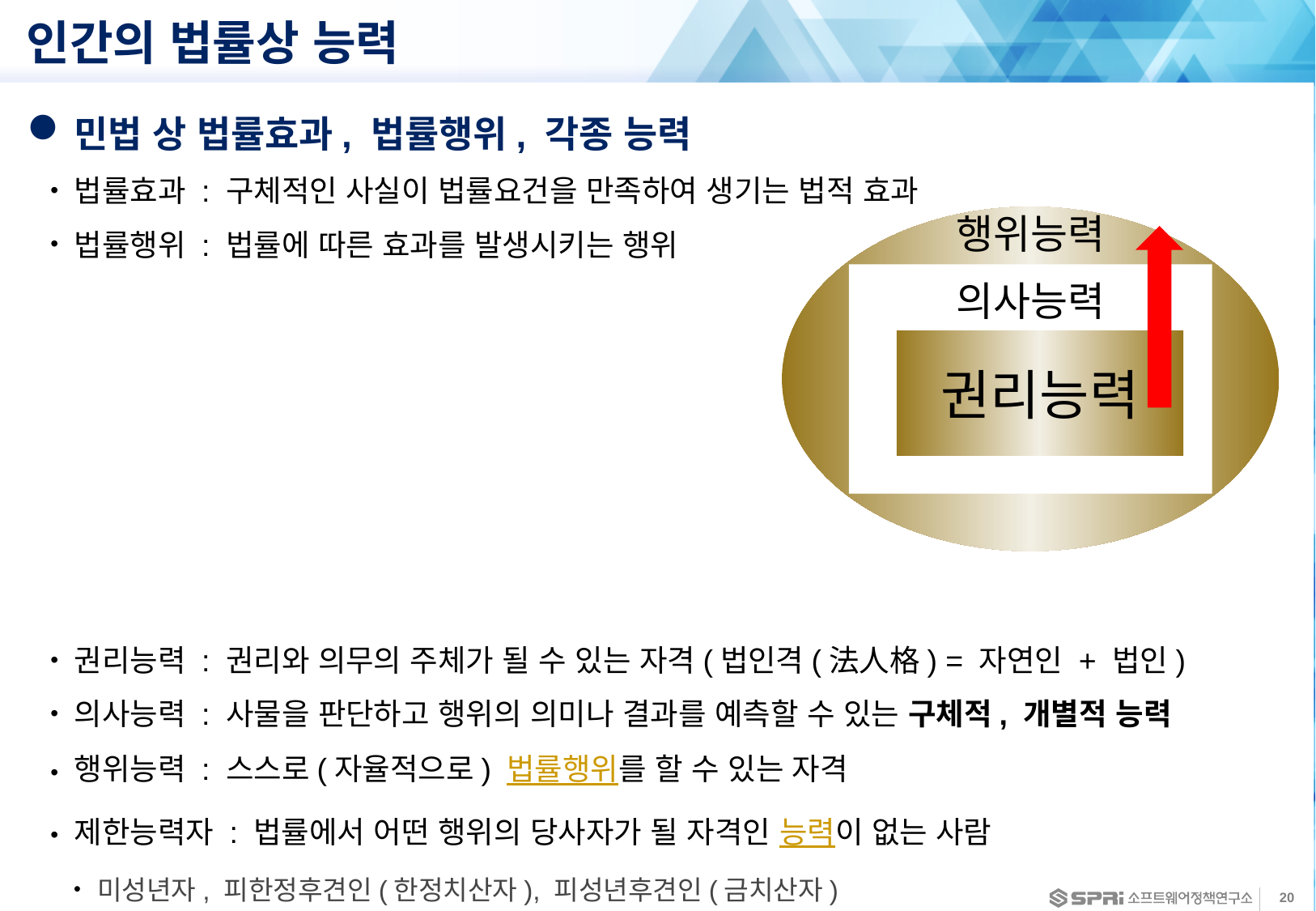

# 인간의 법률상 능력
민법 상 법률효과, 법률행위, 각종 능력
법률효과 : 구체적인 사실이 법률요건을 만족하여 생기는 법적 효과
법률행위 : 법률에 따른 효과를 발생시키는 행위

권리능력 : 권리와 의무의 주체가 될 수 있는 자격(법인격(法人格) = 자연인 + 법인)
의사능력 : 사물을 판단하고 행위의 의미나 결과를 예측할 수 있는 구체적, 개별적 능력
행위능력 : 스스로(자율적으로) 법률행위를 할 수 있는 자격
제한능력자 : 법률에서 어떤 행위의 당사자가 될 자격인 능력이 없는 사람
미성년자, 피한정후견인(한정치산자), 피성년후견인(금치산자)
행위능력

의사능력

권리능력